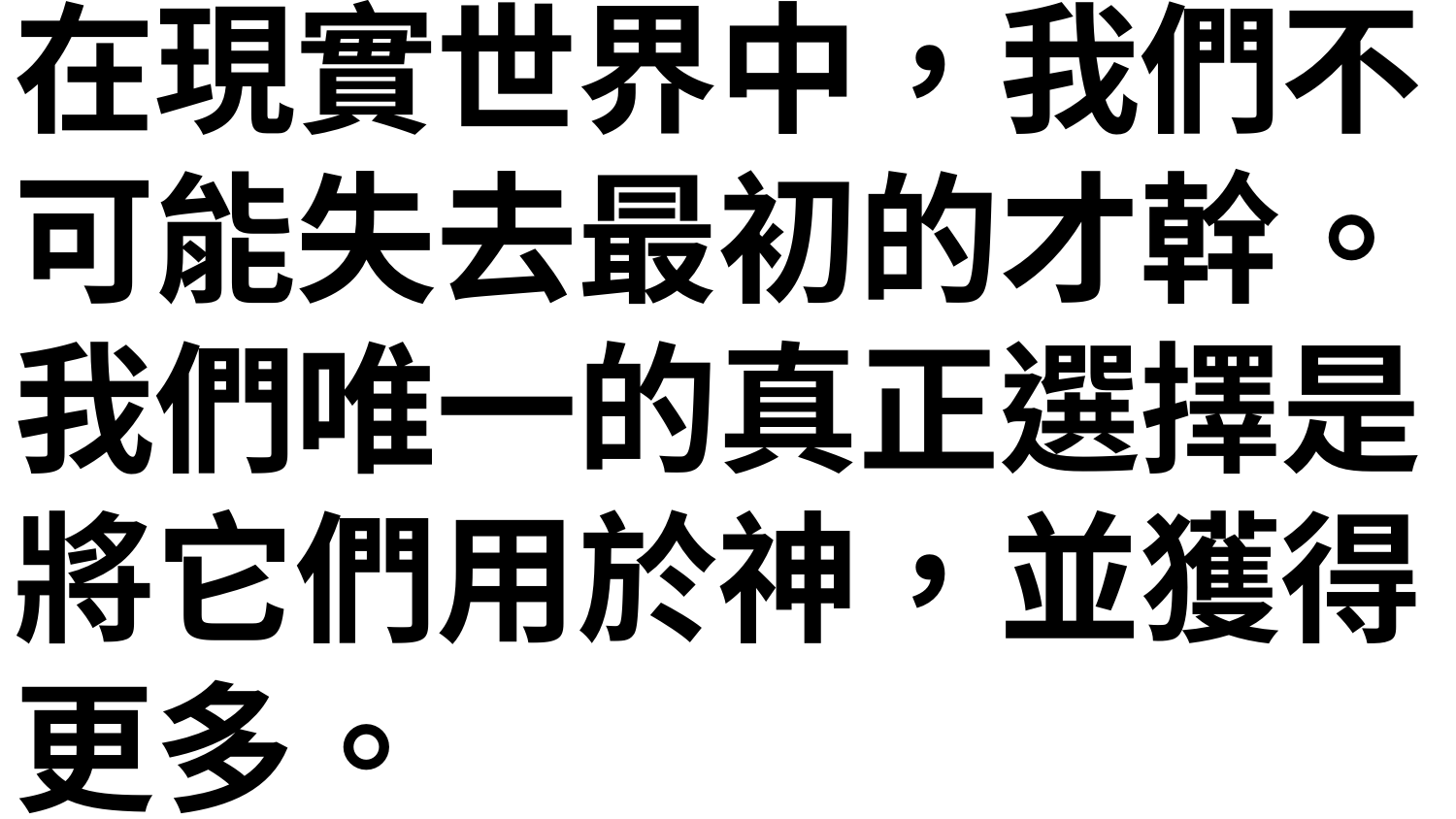

在現實世界中，我們不可能失去最初的才幹。 我們唯一的真正選擇是將它們用於神，並獲得更多。